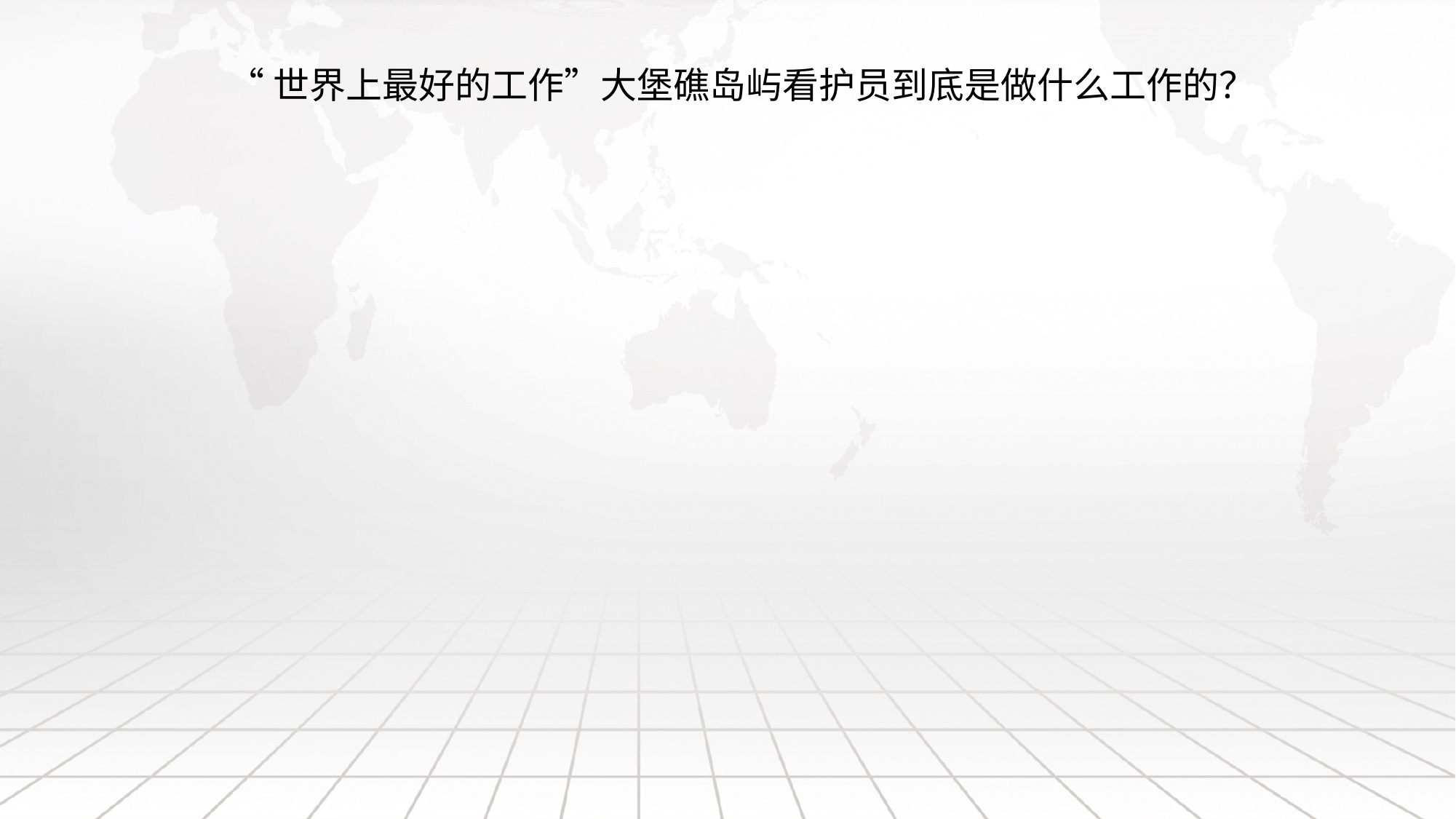

# “世界上最好的工作”大堡礁岛屿看护员到底是做什么工作的？
探索和汇报：看护员工作时间比较有弹性，其主要职责是探索大堡礁的群岛，以更加深入地了解大堡礁。他/她须通过每周的博客、相簿日记、上传视频及接受媒体的跟踪访问等方式，向昆士兰旅游局（以及全世界）报告其探奇历程。
喂鱼：大堡礁水域有超过1500种鱼类。试想像各式各样珍贵鱼类蜂拥而上的场景会是多么震撼！
清洗泳池：泳池虽然装有自动过滤器，但如你发现水面上有一片飘落的树叶，那下水清洗泳池绝对是畅泳的好借口!
兼职信差：探险旅程期间，你可参与航空邮递服务，这将是在高空俯览大堡礁美景的绝佳机会